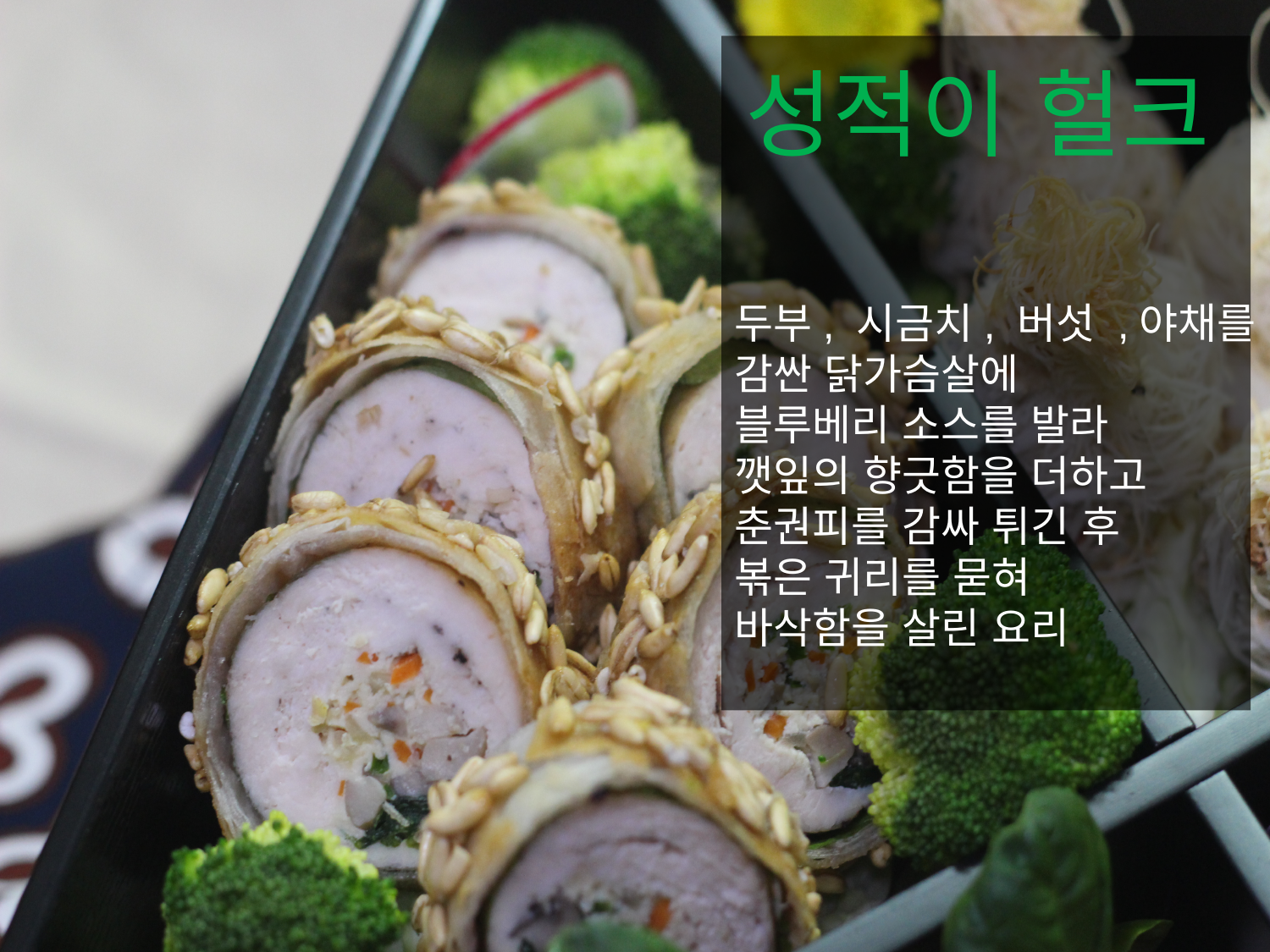

성적이 헐크
두부, 시금치, 버섯 ,야채를
감싼 닭가슴살에
블루베리 소스를 발라
깻잎의 향긋함을 더하고
춘권피를 감싸 튀긴 후
볶은 귀리를 묻혀
바삭함을 살린 요리